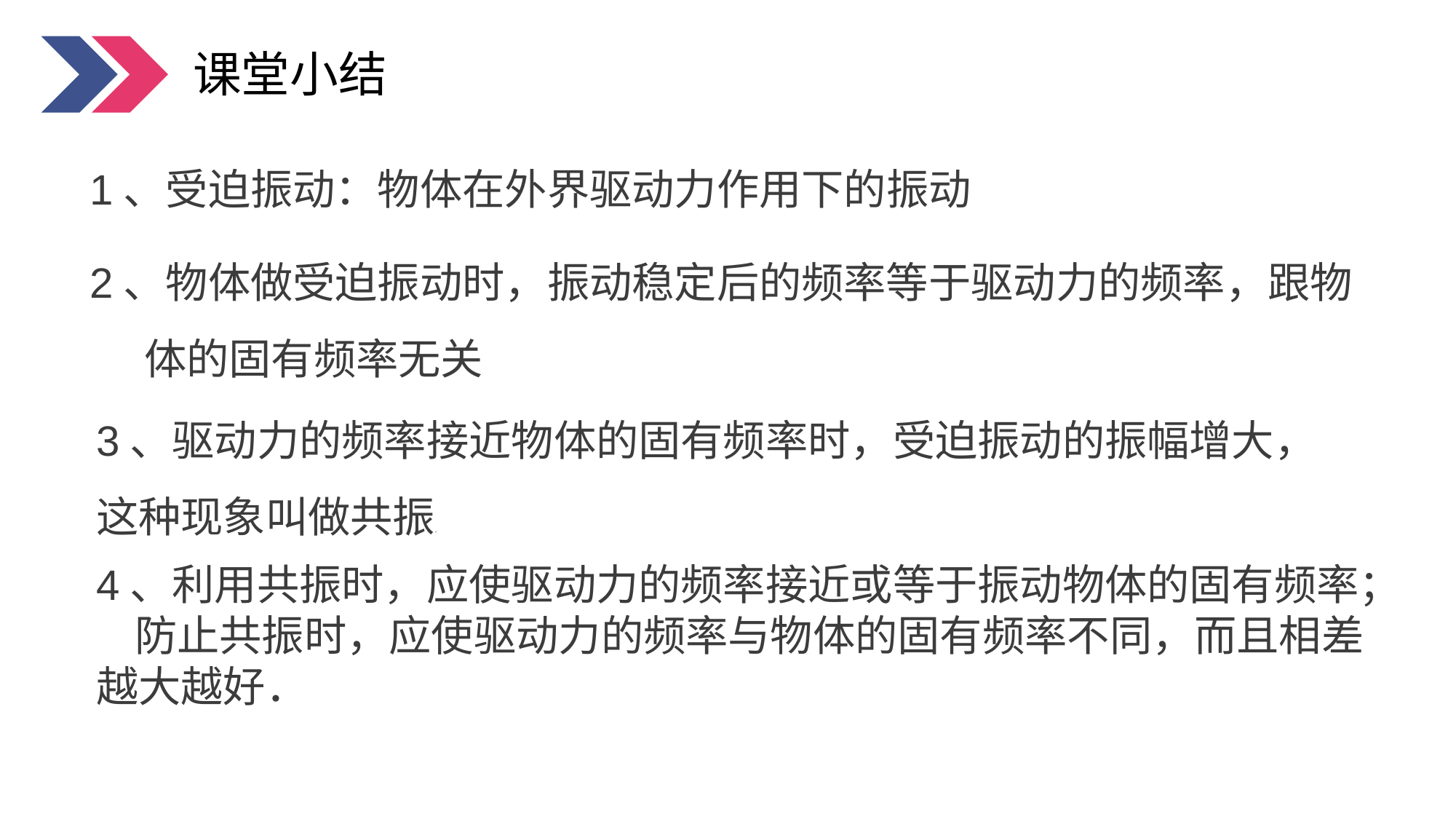

课堂小结
1、受迫振动：物体在外界驱动力作用下的振动
2、物体做受迫振动时，振动稳定后的频率等于驱动力的频率，跟物体的固有频率无关

3、驱动力的频率接近物体的固有频率时，受迫振动的振幅增大，这种现象叫做共振。
4、利用共振时，应使驱动力的频率接近或等于振动物体的固有频率；
   防止共振时，应使驱动力的频率与物体的固有频率不同，而且相差越大越好．